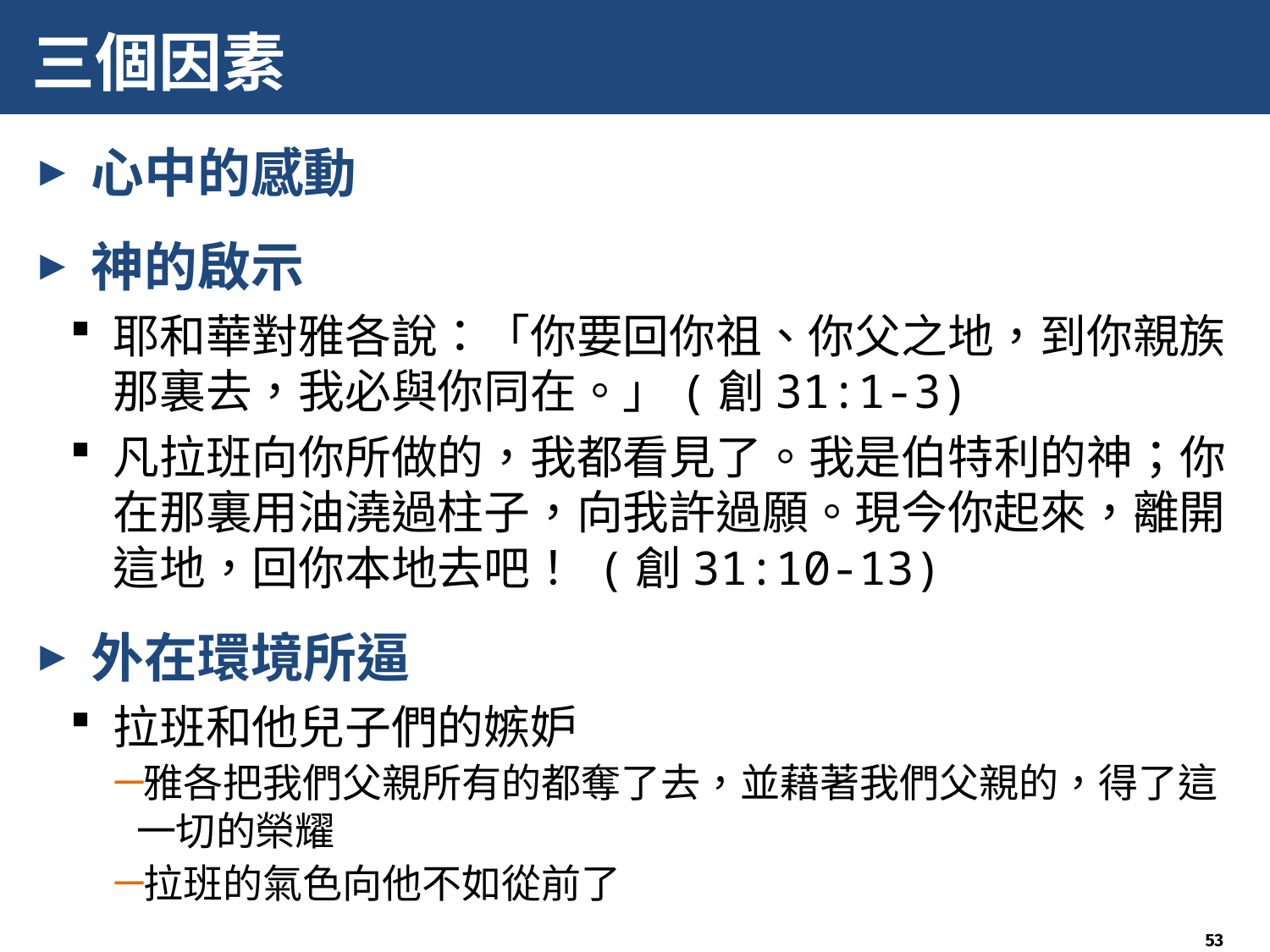

# 三個因素
心中的感動
神的啟示
耶和華對雅各說：「你要回你祖、你父之地，到你親族那裏去，我必與你同在。」(創31:1-3)
凡拉班向你所做的，我都看見了。我是伯特利的神；你在那裏用油澆過柱子，向我許過願。現今你起來，離開這地，回你本地去吧！ (創31:10-13)
外在環境所逼
拉班和他兒子們的嫉妒
雅各把我們父親所有的都奪了去，並藉著我們父親的，得了這一切的榮耀
拉班的氣色向他不如從前了